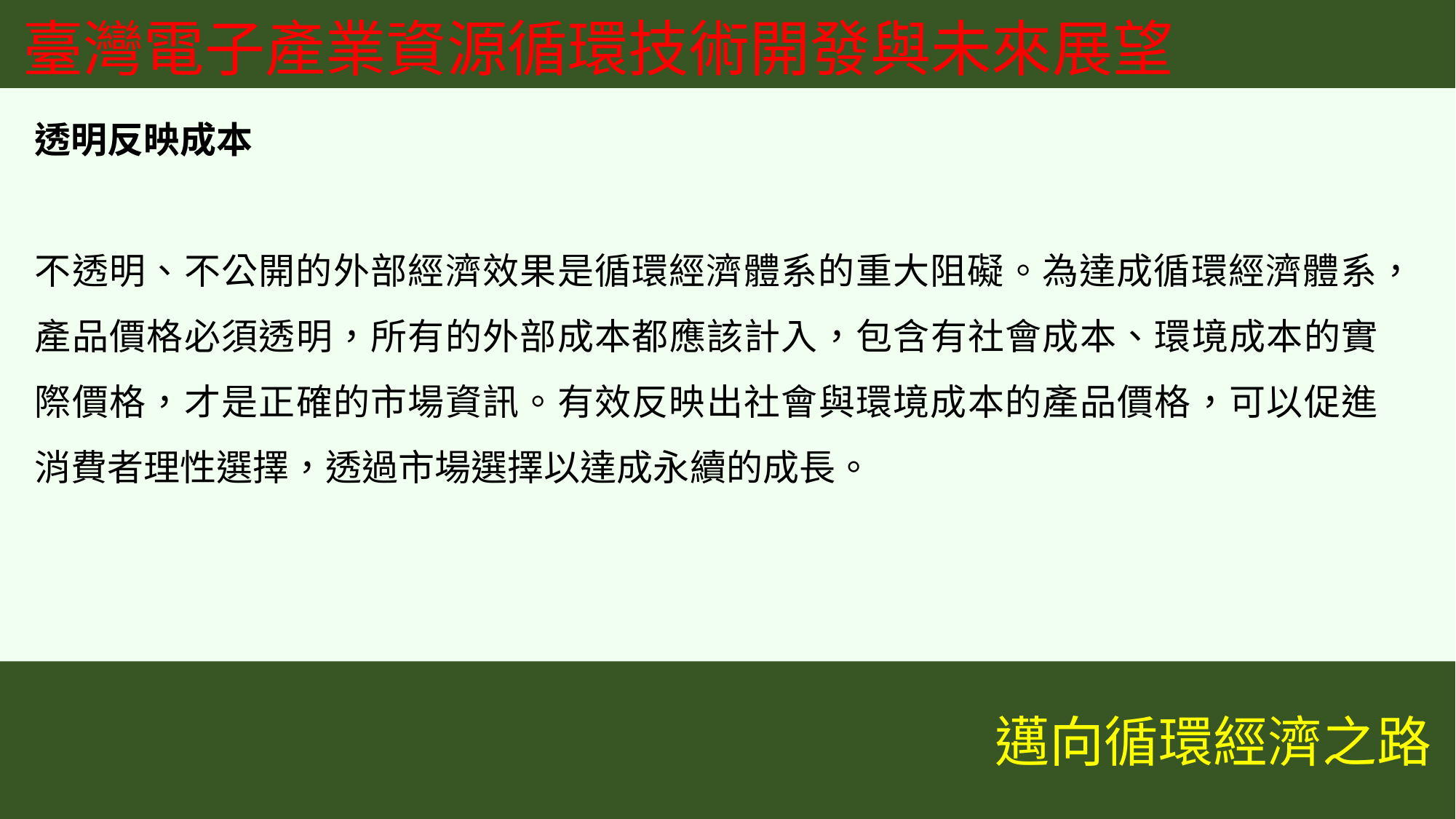

臺灣電子產業資源循環技術開發與未來展望
透明反映成本

不透明、不公開的外部經濟效果是循環經濟體系的重大阻礙。為達成循環經濟體系，產品價格必須透明，所有的外部成本都應該計入，包含有社會成本、環境成本的實際價格，才是正確的市場資訊。有效反映出社會與環境成本的產品價格，可以促進消費者理性選擇，透過市場選擇以達成永續的成長。
邁向循環經濟之路